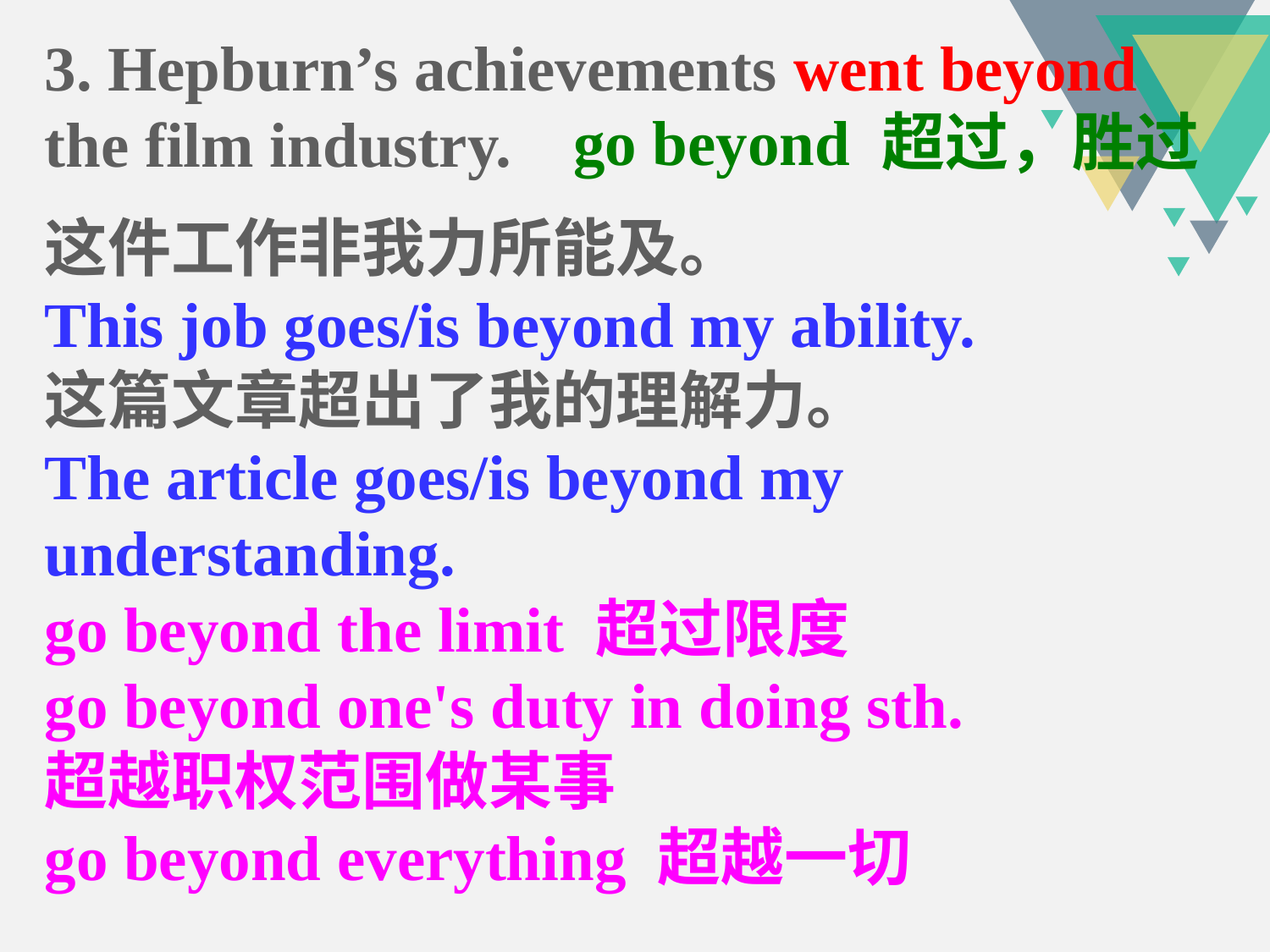

3. Hepburn’s achievements went beyond the film industry.
go beyond 超过，胜过
这件工作非我力所能及。
This job goes/is beyond my ability.
这篇文章超出了我的理解力。
The article goes/is beyond my understanding.
go beyond the limit 超过限度
go beyond one's duty in doing sth.
超越职权范围做某事
go beyond everything 超越一切